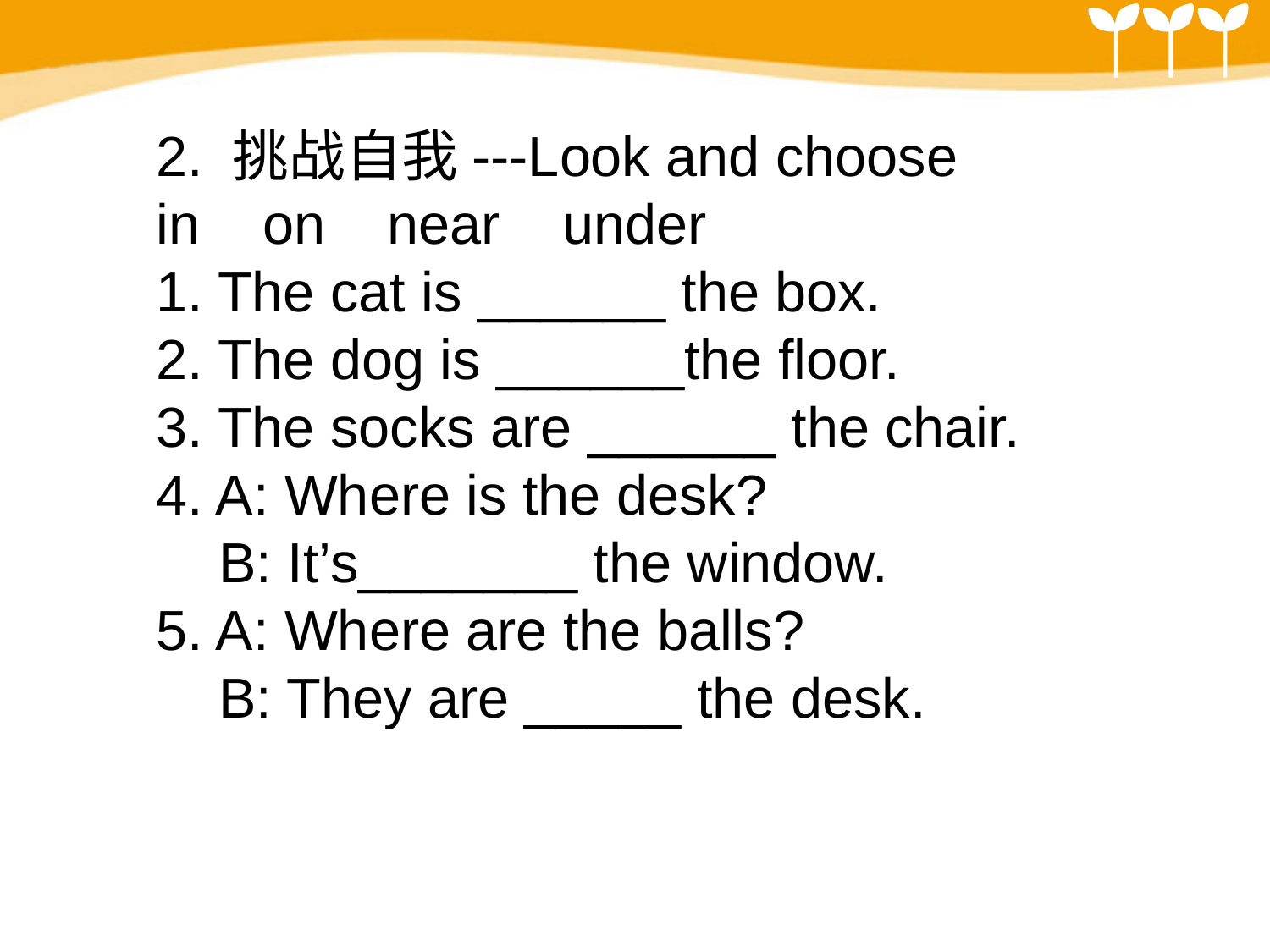

2. 挑战自我---Look and choose
in    on    near    under
1. The cat is ______ the box.
2. The dog is ______the floor.
3. The socks are ______ the chair.
4. A: Where is the desk?
    B: It’s_______ the window.
5. A: Where are the balls?
    B: They are _____ the desk.